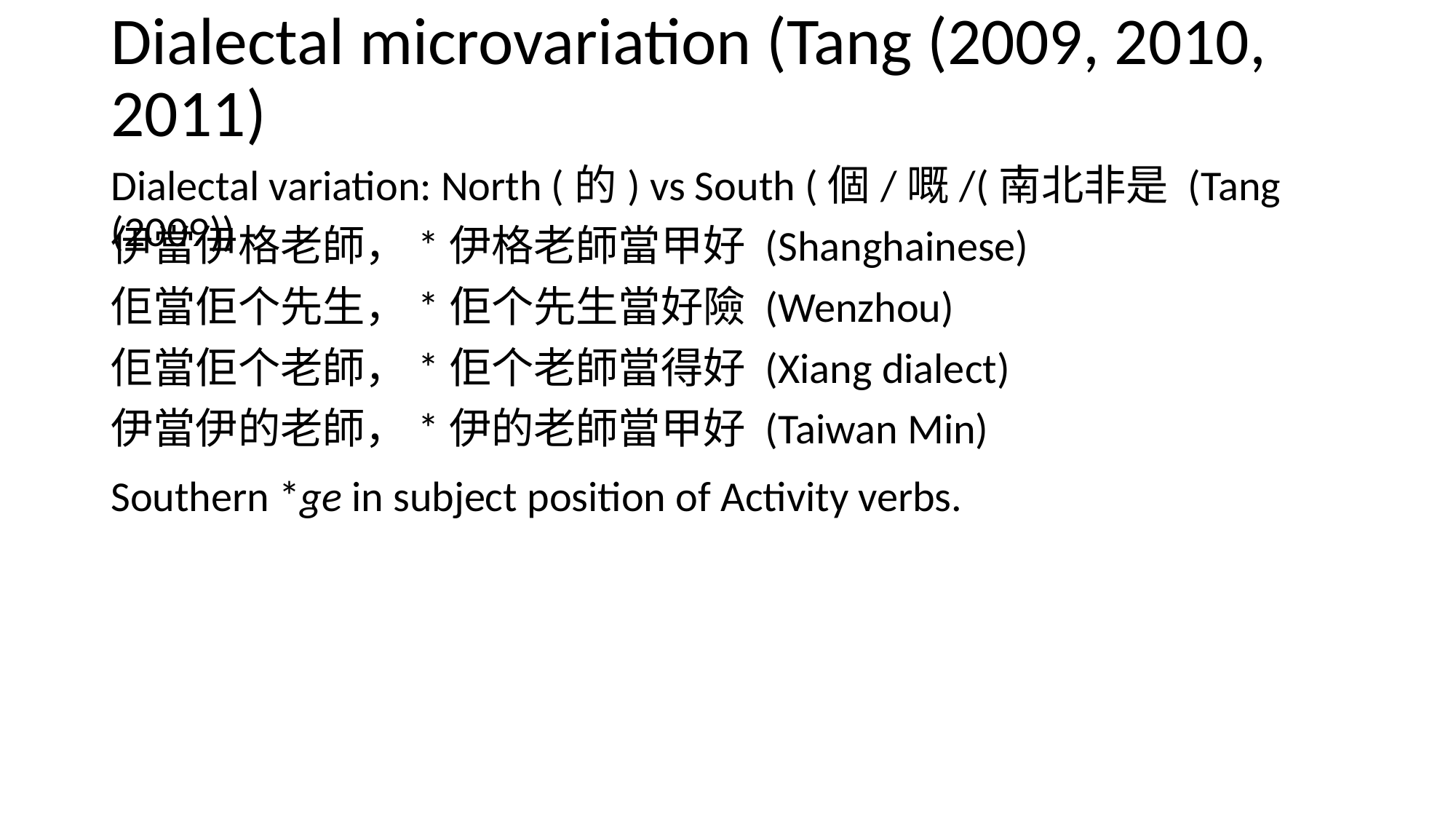

# Dialectal microvariation (Tang (2009, 2010, 2011)
Dialectal variation: North (的) vs South (個/嘅/(南北非是 (Tang (2009))
伊當伊格老師，*伊格老師當甲好 (Shanghainese)
佢當佢个先生，*佢个先生當好險 (Wenzhou)
佢當佢个老師，*佢个老師當得好 (Xiang dialect)
伊當伊的老師，*伊的老師當甲好 (Taiwan Min)
Southern *ge in subject position of Activity verbs.